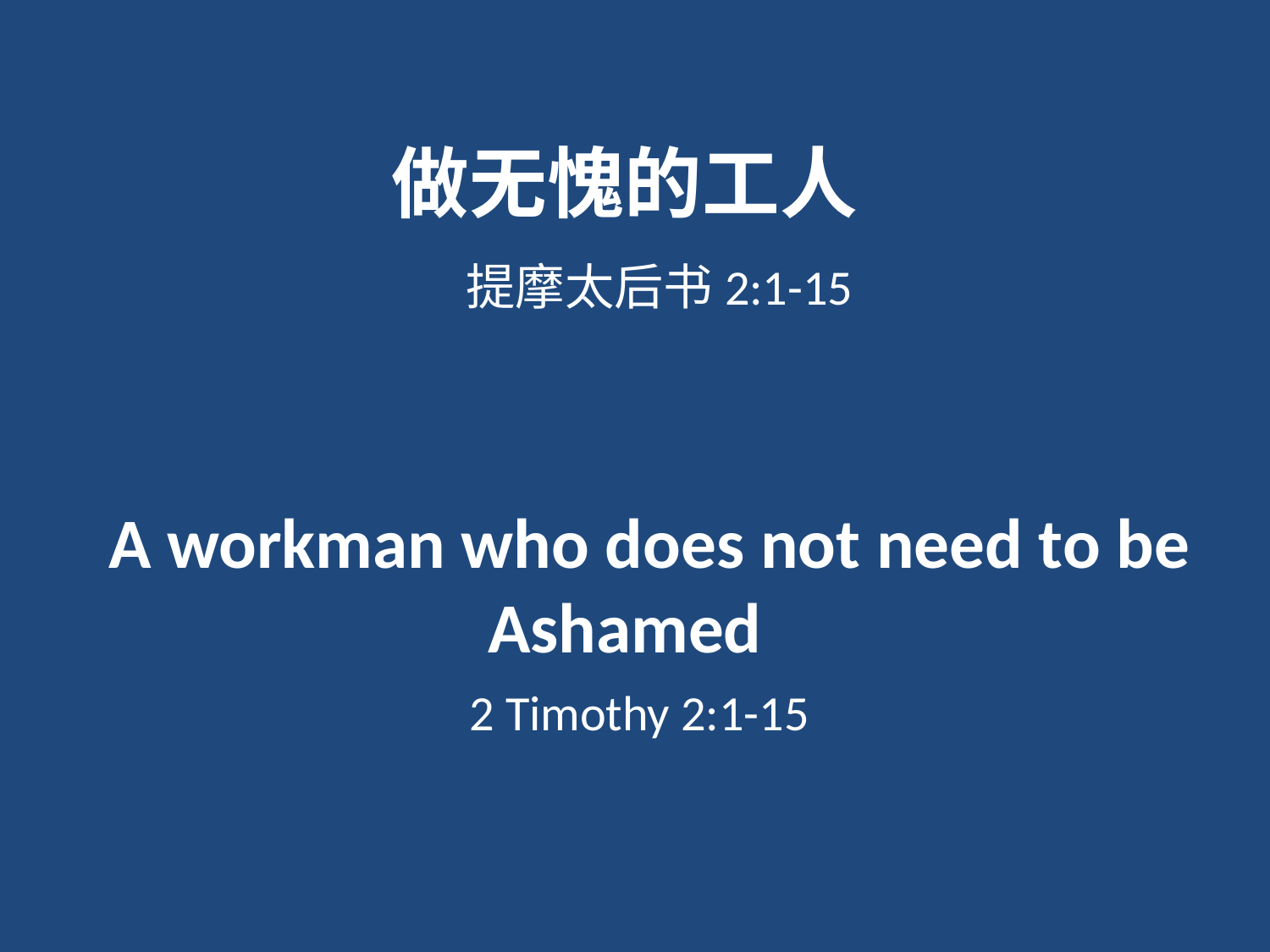

# 做无愧的工人 提摩太后书2:1-15 A workman who does not need to be Ashamed 2 Timothy 2:1-15